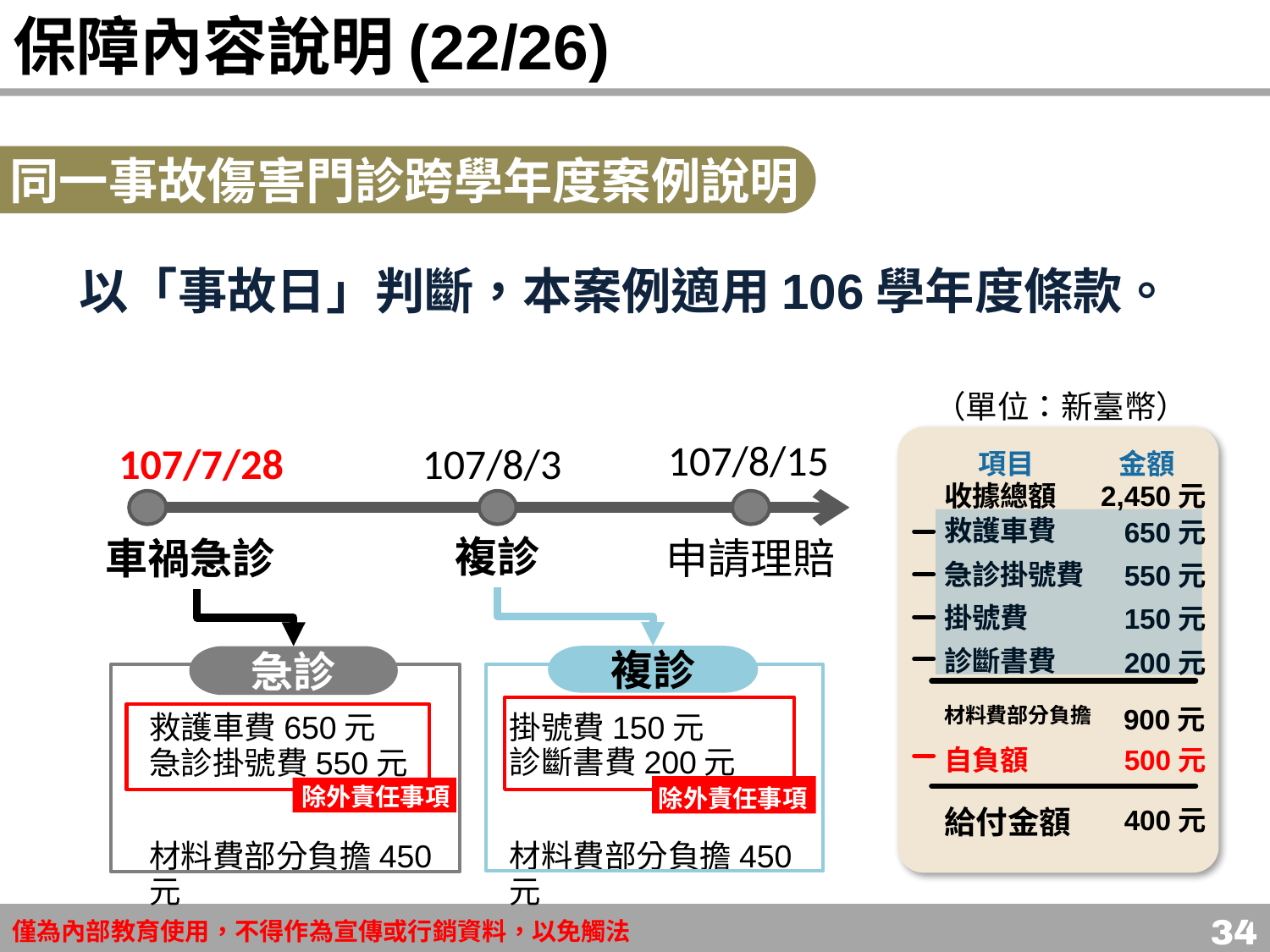

# 保障內容說明(22/26)
同一事故傷害門診跨學年度案例說明

以「事故日」判斷，本案例適用106學年度條款。
（單位：新臺幣）
107/8/15

107/8/3

107/7/28

複診
申請理賠
車禍急診
複診

掛號費150元
診斷書費200元

材料費部分負擔450元
除外責任事項

急診

救護車費650元
急診掛號費550元

材料費部分負擔450元
除外責任事項

項目
金額
收據總額
2,450元
救護車費
650元
急診掛號費
550元
掛號費
150元
診斷書費
200元
自負額
500元
給付金額
400元

材料費部分負擔
900元
34